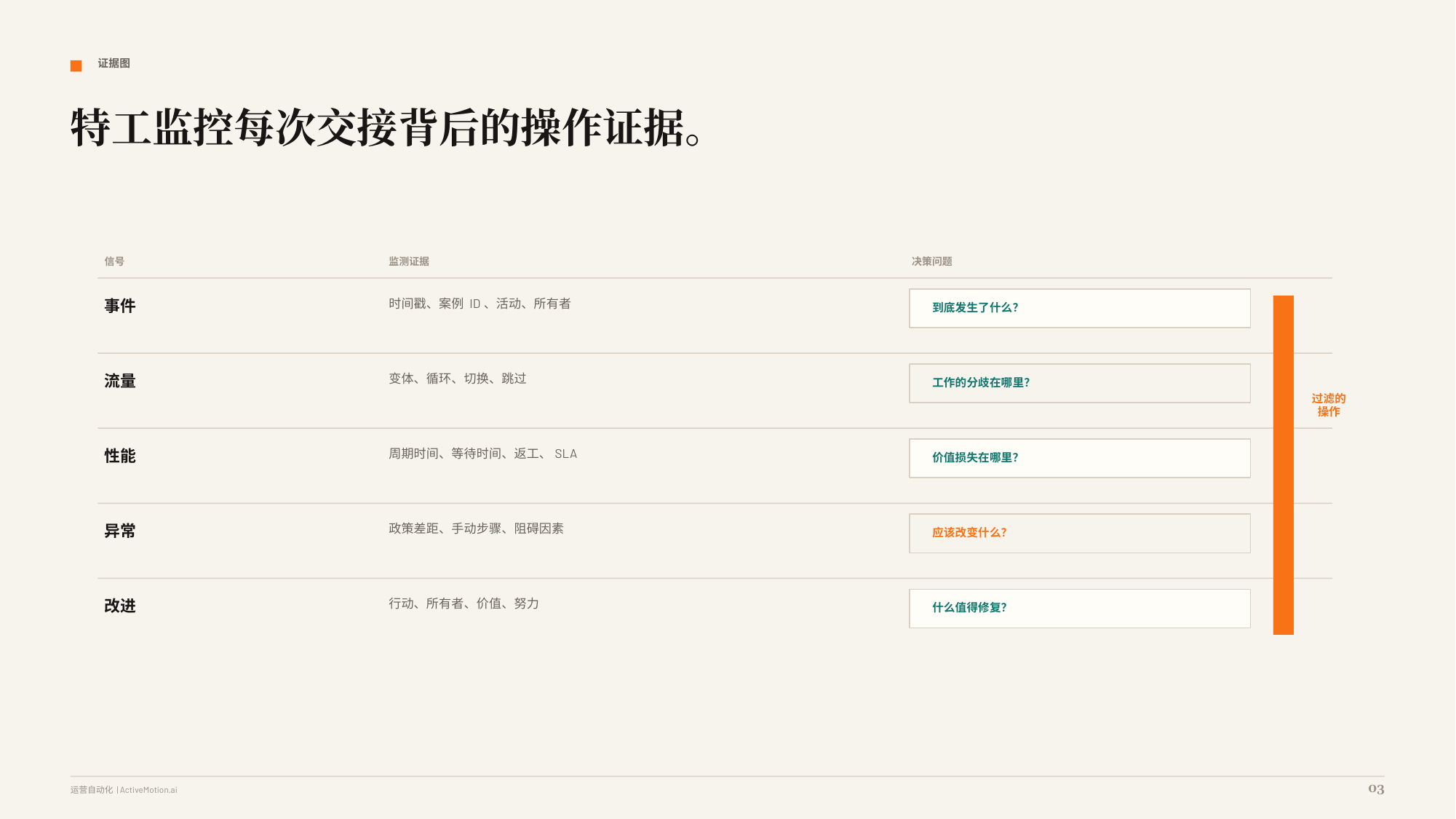

证据图

特工监控每次交接背后的操作证据。
信号
监测证据
决策问题

事件
时间戳、案例 ID、活动、所有者

到底发生了什么？

流量
变体、循环、切换、跳过
工作的分歧在哪里？
过滤的操作

性能
周期时间、等待时间、返工、SLA
价值损失在哪里？

异常
政策差距、手动步骤、阻碍因素
应该改变什么？

改进
行动、所有者、价值、努力
什么值得修复？

03
运营自动化 | ActiveMotion.ai